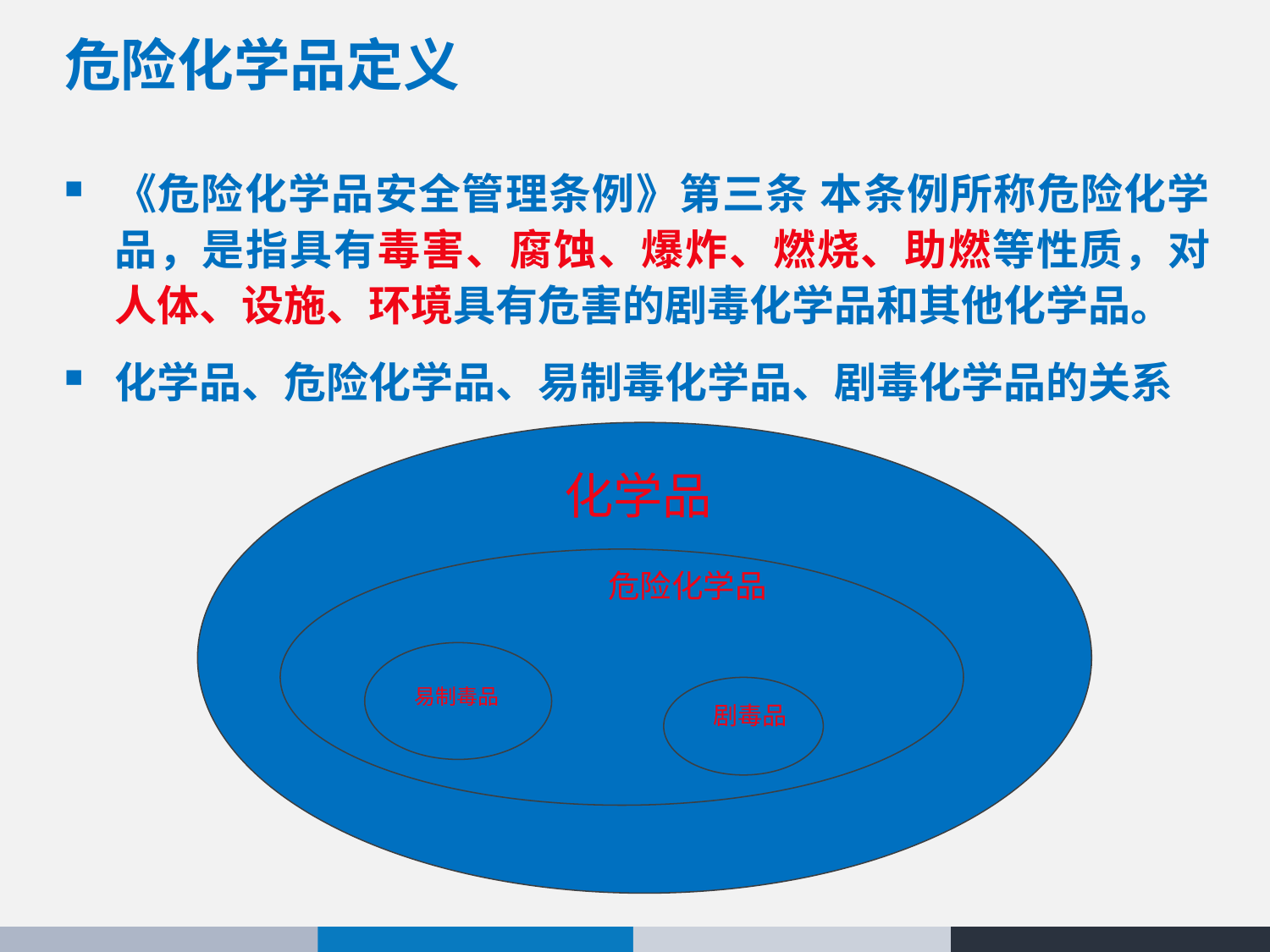

# 危险化学品定义
《危险化学品安全管理条例》第三条 本条例所称危险化学品，是指具有毒害、腐蚀、爆炸、燃烧、助燃等性质，对人体、设施、环境具有危害的剧毒化学品和其他化学品。
化学品、危险化学品、易制毒化学品、剧毒化学品的关系

化学品

危险化学品

易制毒品

剧毒品